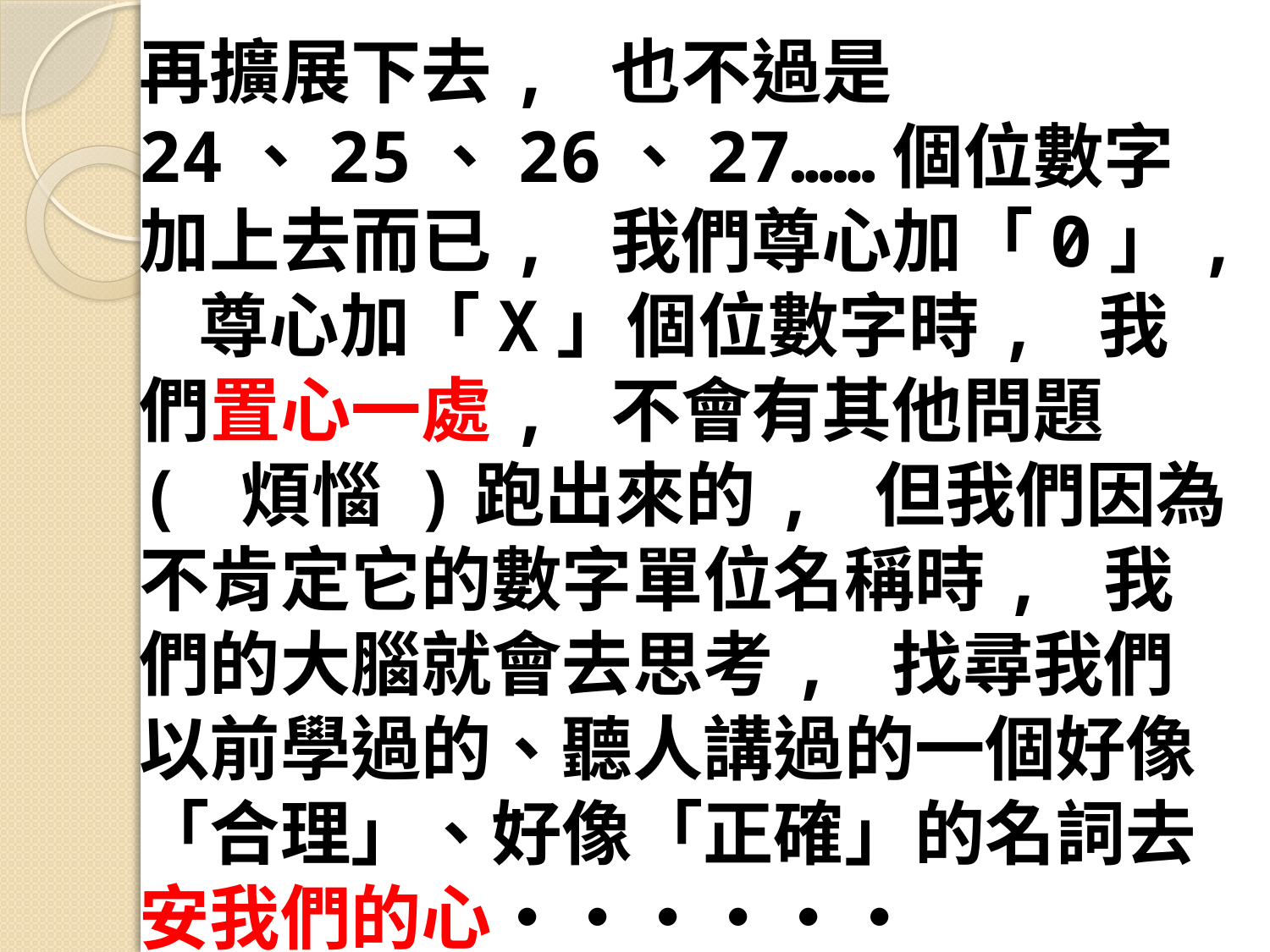

再擴展下去, 也不過是24、25、26、27……個位數字加上去而已, 我們尊心加「0」, 尊心加「X」個位數字時, 我們置心一處, 不會有其他問題( 煩惱 )跑出來的, 但我們因為不肯定它的數字單位名稱時, 我們的大腦就會去思考, 找尋我們以前學過的、聽人講過的一個好像「合理」、好像「正確」的名詞去安我們的心‧‧‧‧‧‧